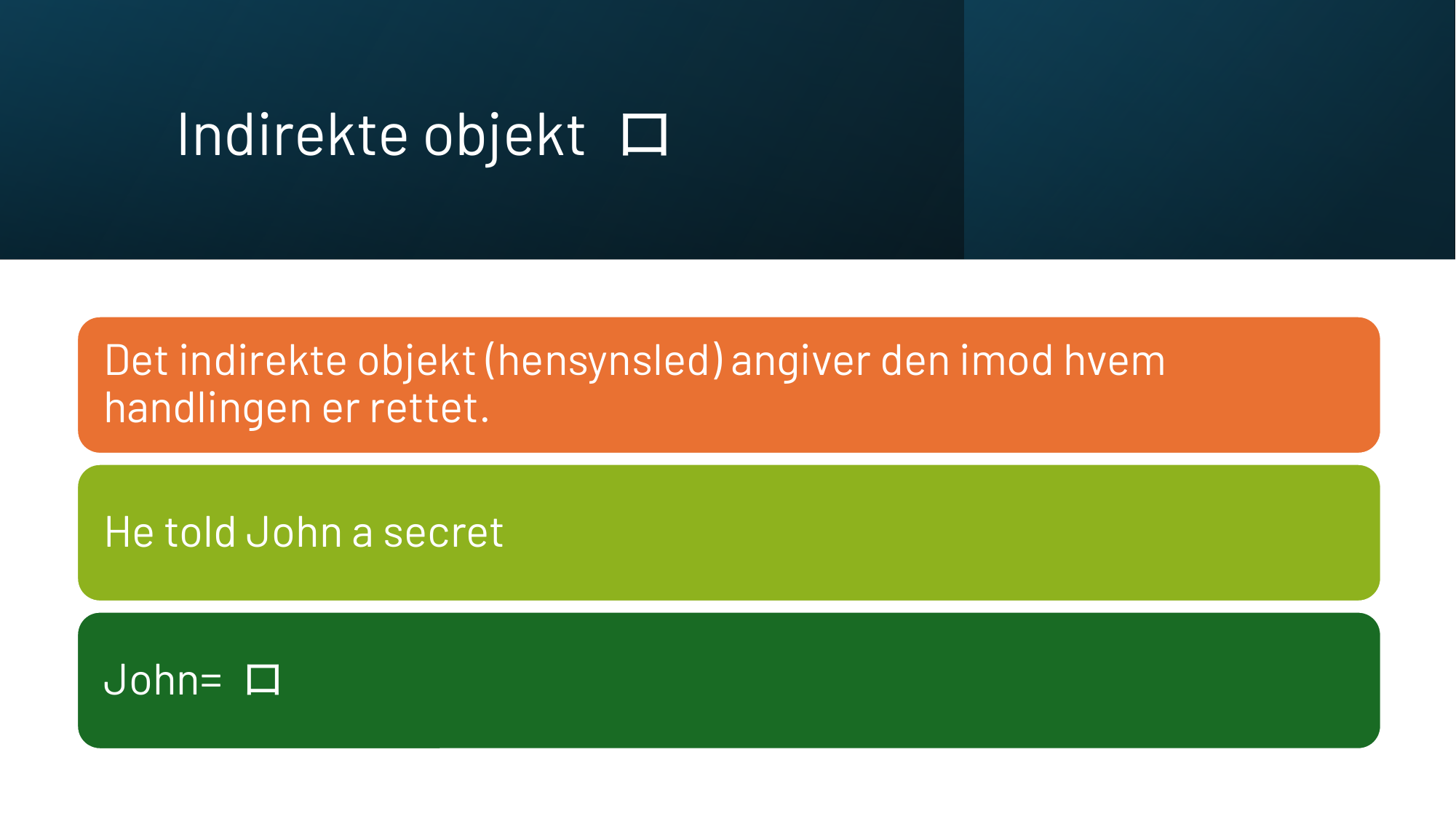

# Indirekte objekt ロ
Det indirekte objekt (hensynsled) angiver den imod hvem handlingen er rettet.
He told John a secret
John= ロ